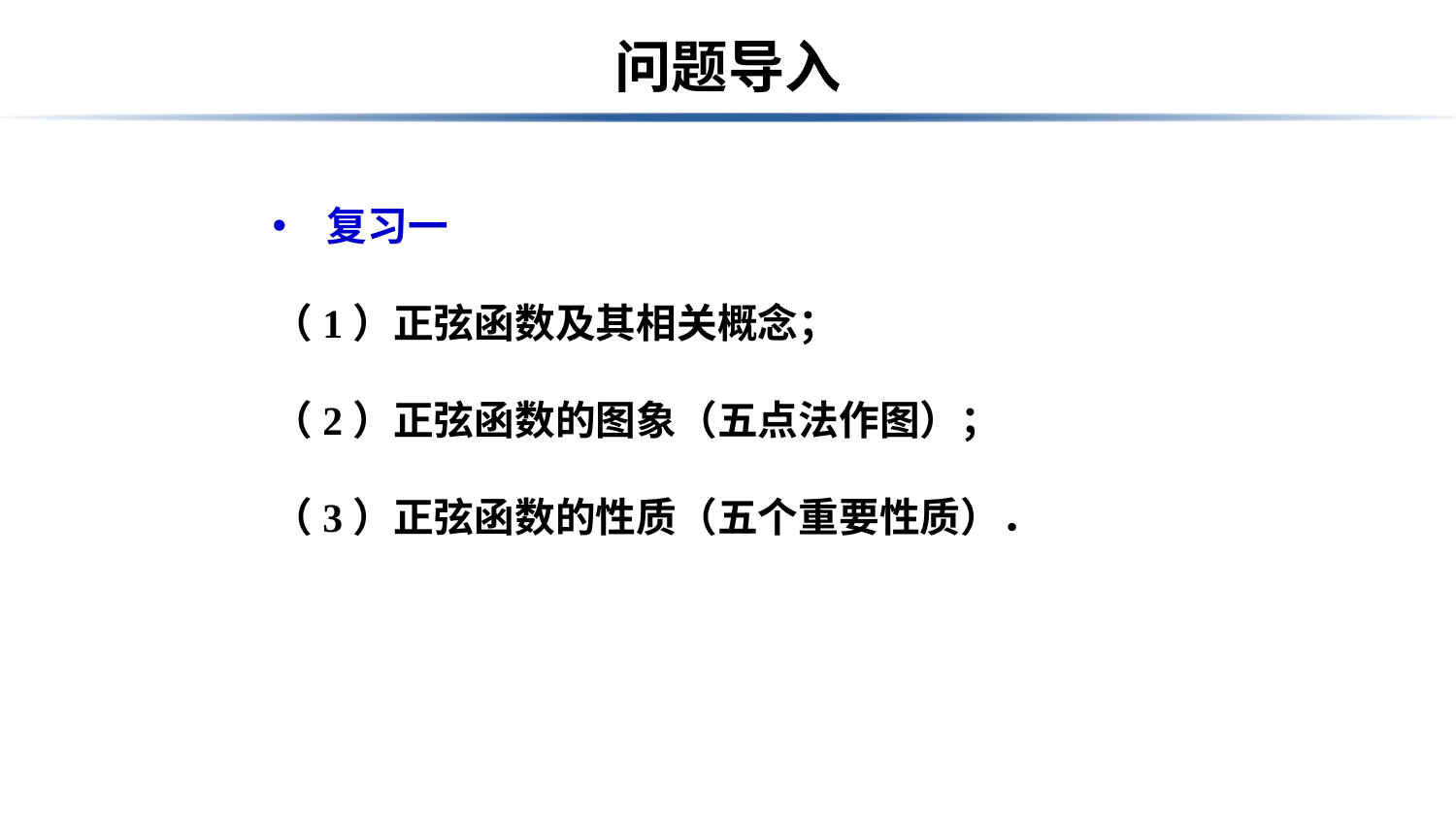

# 问题导入
复习一

（1）正弦函数及其相关概念；

（2）正弦函数的图象（五点法作图）；

（3）正弦函数的性质（五个重要性质）．